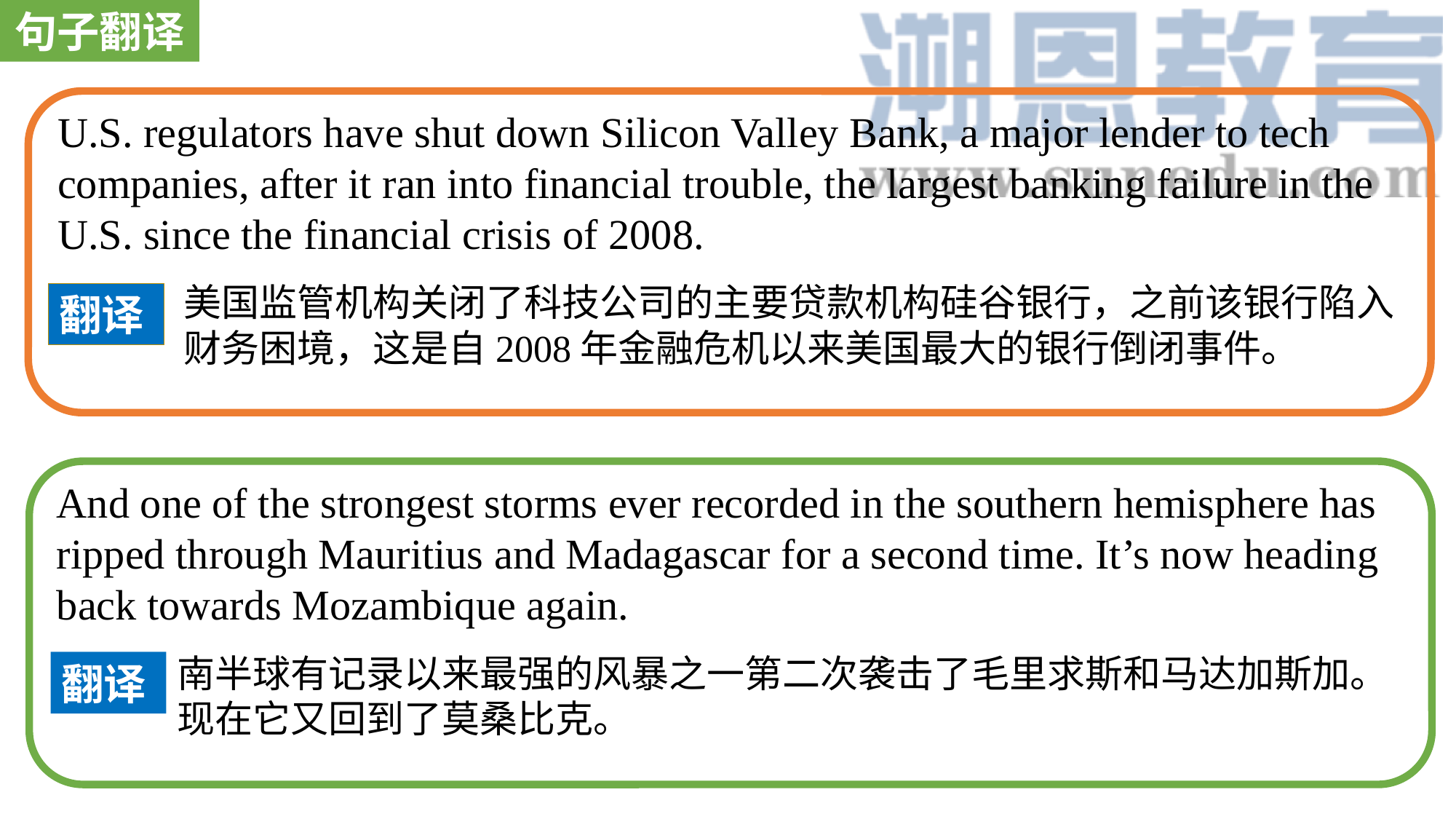

句子翻译

U.S. regulators have shut down Silicon Valley Bank, a major lender to tech companies, after it ran into financial trouble, the largest banking failure in the U.S. since the financial crisis of 2008.
美国监管机构关闭了科技公司的主要贷款机构硅谷银行，之前该银行陷入财务困境，这是自2008年金融危机以来美国最大的银行倒闭事件。
翻译

And one of the strongest storms ever recorded in the southern hemisphere has ripped through Mauritius and Madagascar for a second time. It’s now heading back towards Mozambique again.
南半球有记录以来最强的风暴之一第二次袭击了毛里求斯和马达加斯加。现在它又回到了莫桑比克。
翻译